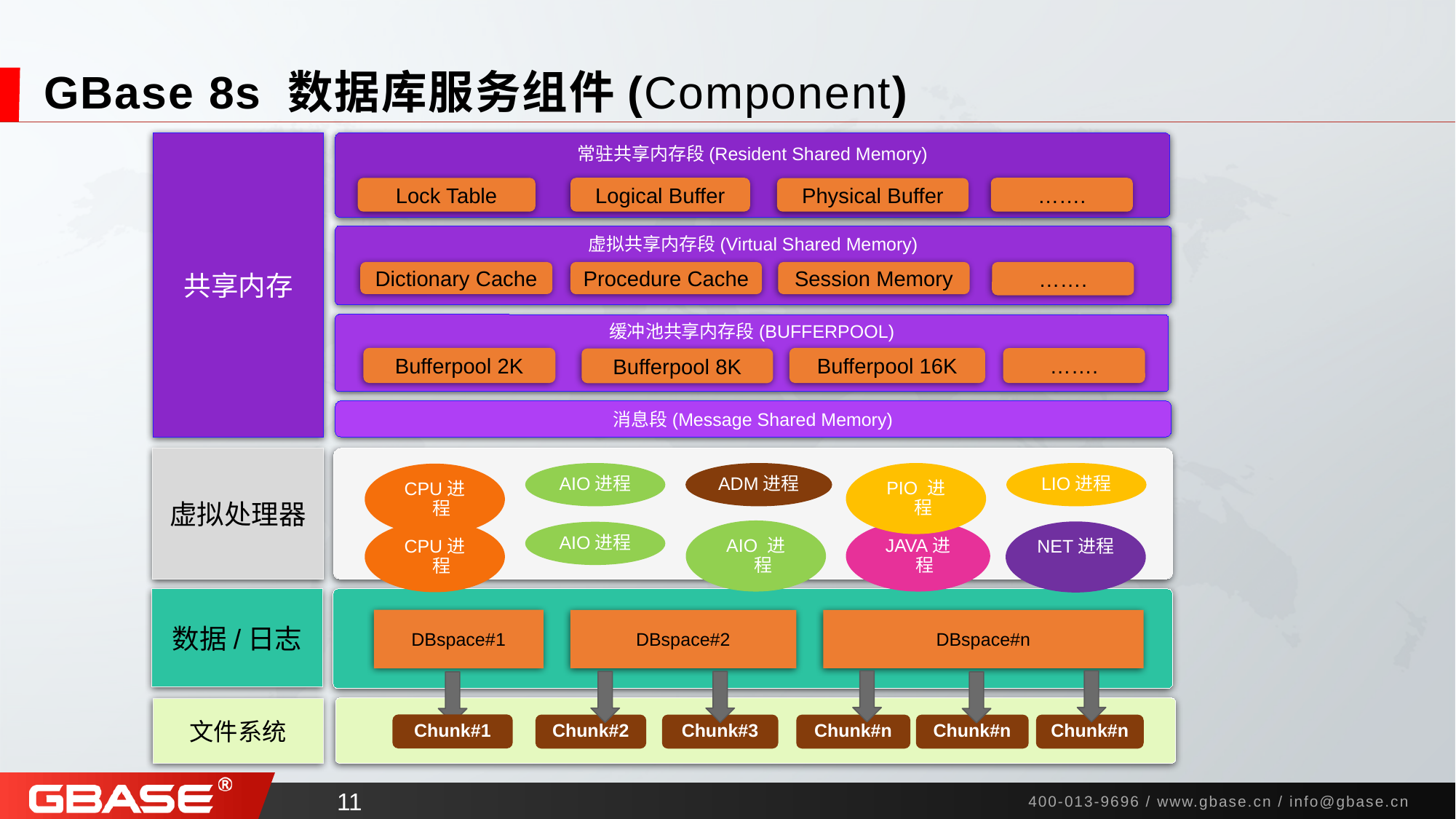

# GBase 8s 数据库服务组件(Component)
共享内存
常驻共享内存段(Resident Shared Memory)

Logical Buffer
…….
Lock Table
Physical Buffer
虚拟共享内存段(Virtual Shared Memory)

Dictionary Cache
Procedure Cache
Session Memory
…….
缓冲池共享内存段(BUFFERPOOL)

Bufferpool 2K
Bufferpool 16K
…….
Bufferpool 8K
消息段(Message Shared Memory)
虚拟处理器

AIO进程
ADM进程
PIO 进程
LIO进程
CPU进程
AIO 进程
JAVA进程
CPU进程
NET进程
AIO进程
数据/日志

DBspace#1
DBspace#2
DBspace#n

文件系统
Chunk#1
Chunk#2
Chunk#3
Chunk#n
Chunk#n
Chunk#n